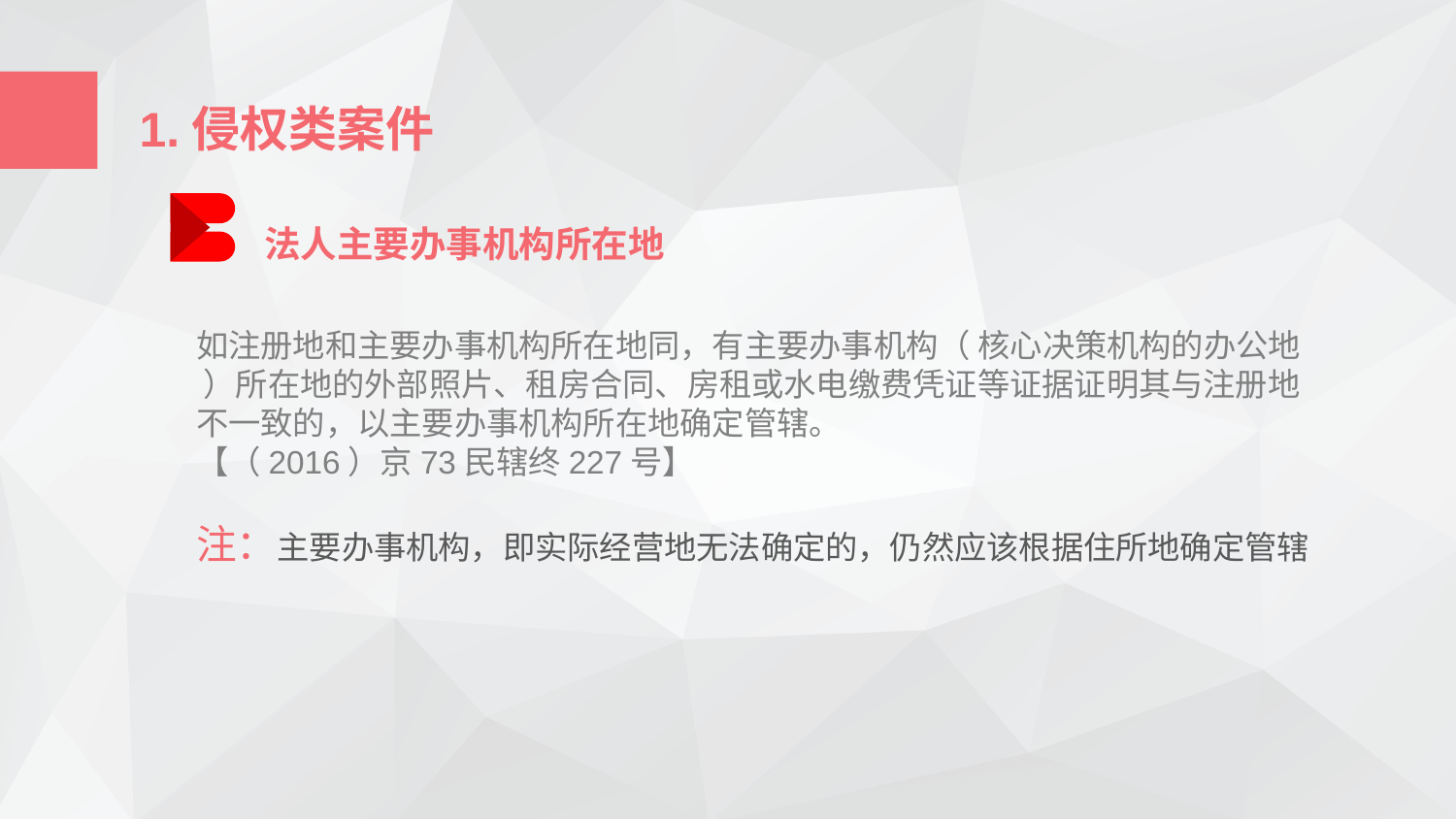

1.侵权类案件

法人主要办事机构所在地
如注册地和主要办事机构所在地同，有主要办事机构（ 核心决策机构的办公地 ）所在地的外部照片、租房合同、房租或水电缴费凭证等证据证明其与注册地不一致的，以主要办事机构所在地确定管辖。
【（2016）京73民辖终227号】

注：主要办事机构，即实际经营地无法确定的，仍然应该根据住所地确定管辖